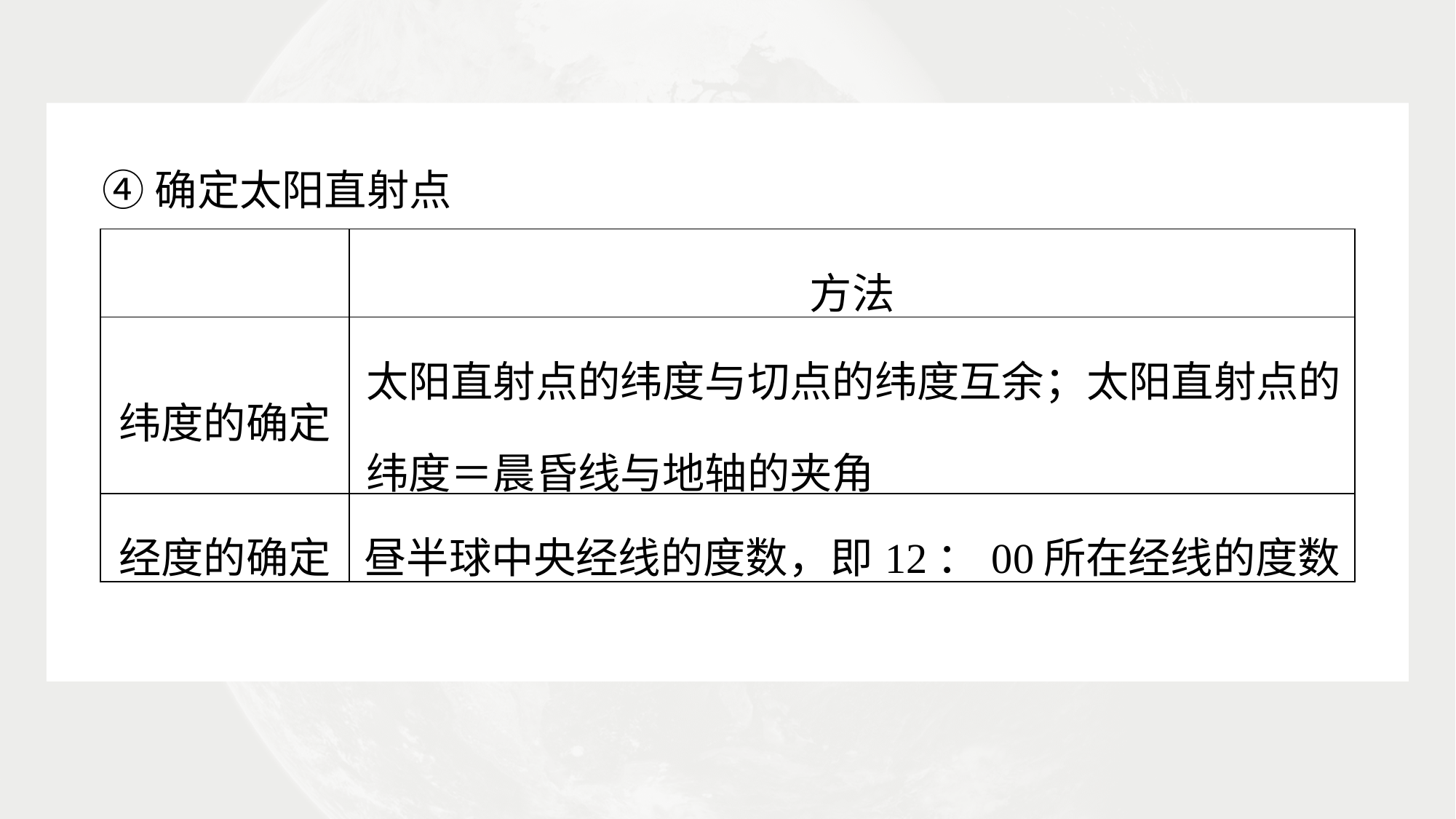

④确定太阳直射点
|  | 方法 |
| --- | --- |
| 纬度的确定 | 太阳直射点的纬度与切点的纬度互余；太阳直射点的纬度＝晨昏线与地轴的夹角 |
| 经度的确定 | 昼半球中央经线的度数，即12：00所在经线的度数 |